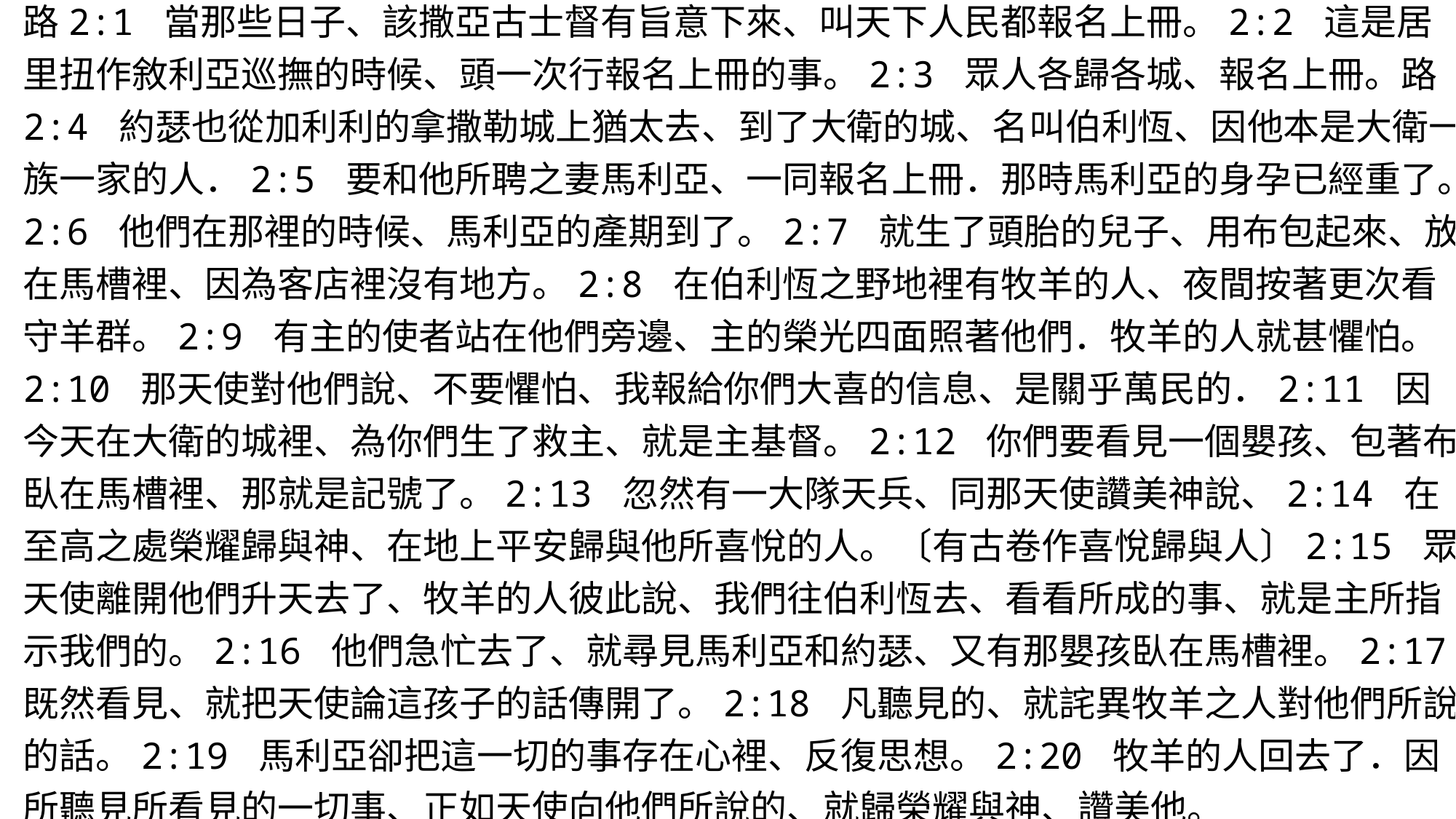

路2:1 當那些日子、該撒亞古士督有旨意下來、叫天下人民都報名上冊。2:2 這是居里扭作敘利亞巡撫的時候、頭一次行報名上冊的事。2:3 眾人各歸各城、報名上冊。路2:4 約瑟也從加利利的拿撒勒城上猶太去、到了大衛的城、名叫伯利恆、因他本是大衛一族一家的人．2:5 要和他所聘之妻馬利亞、一同報名上冊．那時馬利亞的身孕已經重了。2:6 他們在那裡的時候、馬利亞的產期到了。2:7 就生了頭胎的兒子、用布包起來、放在馬槽裡、因為客店裡沒有地方。2:8 在伯利恆之野地裡有牧羊的人、夜間按著更次看守羊群。2:9 有主的使者站在他們旁邊、主的榮光四面照著他們．牧羊的人就甚懼怕。2:10 那天使對他們說、不要懼怕、我報給你們大喜的信息、是關乎萬民的．2:11 因今天在大衛的城裡、為你們生了救主、就是主基督。2:12 你們要看見一個嬰孩、包著布、臥在馬槽裡、那就是記號了。2:13 忽然有一大隊天兵、同那天使讚美神說、2:14 在至高之處榮耀歸與神、在地上平安歸與他所喜悅的人。〔有古卷作喜悅歸與人〕2:15 眾天使離開他們升天去了、牧羊的人彼此說、我們往伯利恆去、看看所成的事、就是主所指示我們的。2:16 他們急忙去了、就尋見馬利亞和約瑟、又有那嬰孩臥在馬槽裡。2:17 既然看見、就把天使論這孩子的話傳開了。2:18 凡聽見的、就詫異牧羊之人對他們所說的話。2:19 馬利亞卻把這一切的事存在心裡、反復思想。2:20 牧羊的人回去了．因所聽見所看見的一切事、正如天使向他們所說的、就歸榮耀與神、讚美他。
#